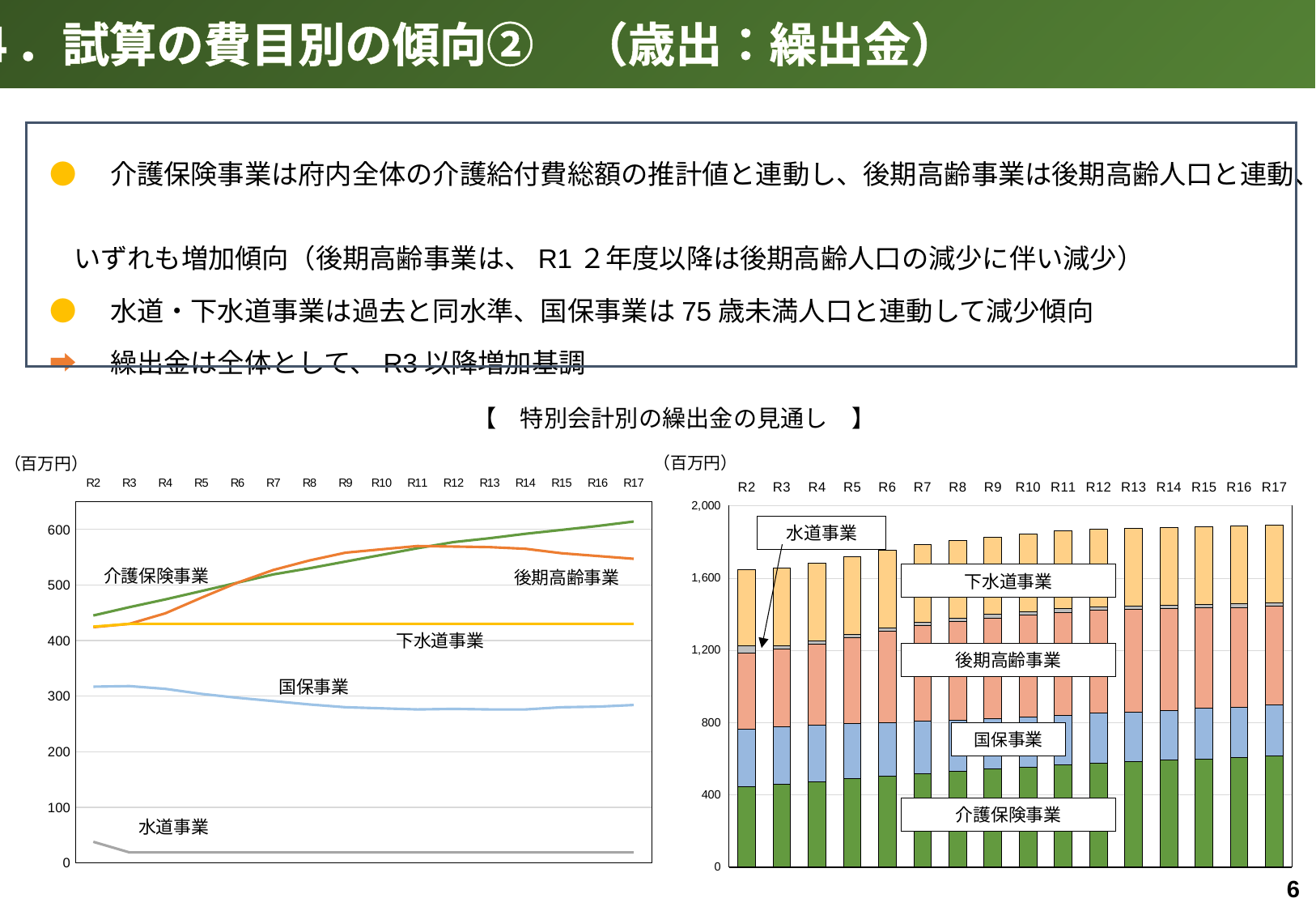

４．試算の費目別の傾向②　（歳出：繰出金）

●　介護保険事業は府内全体の介護給付費総額の推計値と連動し、後期高齢事業は後期高齢人口と連動、
    いずれも増加傾向（後期高齢事業は、R1２年度以降は後期高齢人口の減少に伴い減少）
●　水道・下水道事業は過去と同水準、国保事業は75歳未満人口と連動して減少傾向
➡　繰出金は全体として、R3以降増加基調
【　特別会計別の繰出金の見通し　】
（百万円）
（百万円）

### Chart

| Category | 介護 | 国保 | 後期高齢 | 水道 | 下水 |
|---|---|---|---|---|---|
| R2 | 445.0 | 317.0 | 424.0 | 38.0 | 425.0 |
| R3 | 460.0 | 318.0 | 430.0 | 19.0 | 430.0 |
| R4 | 474.0 | 313.0 | 449.0 | 19.0 | 430.0 |
| R5 | 489.0 | 304.0 | 477.0 | 19.0 | 430.0 |
| R6 | 504.0 | 297.0 | 504.0 | 19.0 | 430.0 |
| R7 | 519.0 | 291.0 | 527.0 | 19.0 | 430.0 |
| R8 | 530.0 | 285.0 | 544.0 | 19.0 | 430.0 |
| R9 | 542.0 | 280.0 | 558.0 | 19.0 | 430.0 |
| R10 | 554.0 | 278.0 | 564.0 | 19.0 | 430.0 |
| R11 | 566.0 | 276.0 | 570.0 | 19.0 | 430.0 |
| R12 | 577.0 | 277.0 | 569.0 | 19.0 | 430.0 |
| R13 | 584.0 | 276.0 | 568.0 | 19.0 | 430.0 |
| R14 | 592.0 | 276.0 | 565.0 | 19.0 | 430.0 |
| R15 | 599.0 | 280.0 | 557.0 | 19.0 | 430.0 |
| R16 | 606.0 | 281.0 | 552.0 | 19.0 | 430.0 |
| R17 | 614.0 | 284.0 | 547.0 | 19.0 | 430.0 |

### Chart

| Category | 介護 | 国保 | 後期高齢 | 水道 | 下水 |
|---|---|---|---|---|---|
| R2 | 445.0 | 317.0 | 424.0 | 38.0 | 425.0 |
| R3 | 460.0 | 318.0 | 430.0 | 19.0 | 430.0 |
| R4 | 474.0 | 313.0 | 449.0 | 19.0 | 430.0 |
| R5 | 489.0 | 304.0 | 477.0 | 19.0 | 430.0 |
| R6 | 504.0 | 297.0 | 504.0 | 19.0 | 430.0 |
| R7 | 519.0 | 291.0 | 527.0 | 19.0 | 430.0 |
| R8 | 530.0 | 285.0 | 544.0 | 19.0 | 430.0 |
| R9 | 542.0 | 280.0 | 558.0 | 19.0 | 430.0 |
| R10 | 554.0 | 278.0 | 564.0 | 19.0 | 430.0 |
| R11 | 566.0 | 276.0 | 570.0 | 19.0 | 430.0 |
| R12 | 577.0 | 277.0 | 569.0 | 19.0 | 430.0 |
| R13 | 584.0 | 276.0 | 568.0 | 19.0 | 430.0 |
| R14 | 592.0 | 276.0 | 565.0 | 19.0 | 430.0 |
| R15 | 599.0 | 280.0 | 557.0 | 19.0 | 430.0 |
| R16 | 606.0 | 281.0 | 552.0 | 19.0 | 430.0 |
| R17 | 614.0 | 284.0 | 547.0 | 19.0 | 430.0 |
水道事業
介護保険事業
後期高齢事業
下水道事業
下水道事業
後期高齢事業
国保事業
国保事業
介護保険事業
6